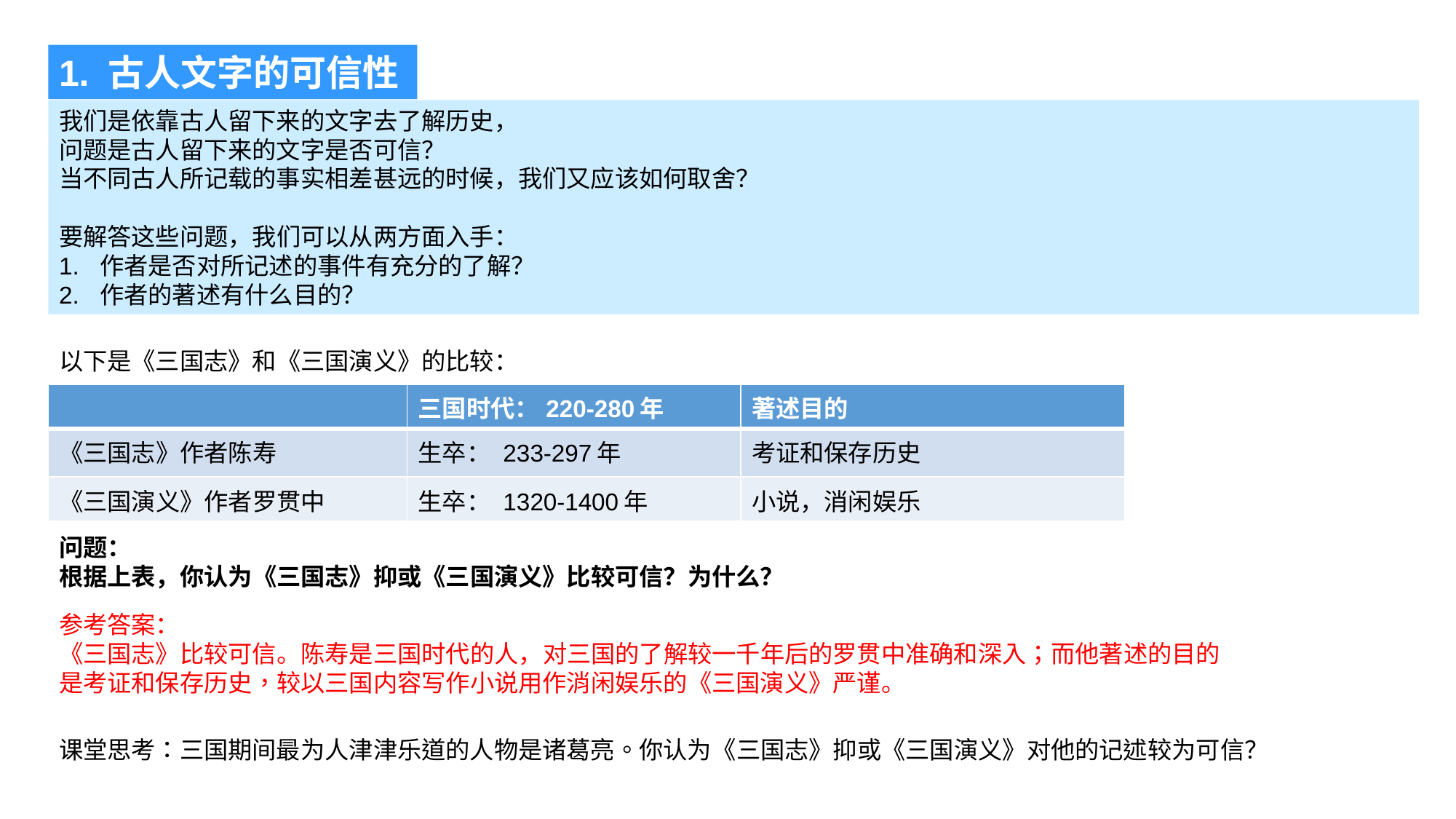

1. 古人文字的可信性
我们是依靠古人留下来的文字去了解历史，
问题是古人留下来的文字是否可信？
当不同古人所记载的事实相差甚远的时候，我们又应该如何取舍？

要解答这些问题，我们可以从两方面入手：
作者是否对所记述的事件有充分的了解？
作者的著述有什么目的？
以下是《三国志》和《三国演义》的比较：
|  | 三国时代：220-280年 | 著述目的 |
| --- | --- | --- |
| 《三国志》作者陈寿 | 生卒： 233-297年 | 考证和保存历史 |
| 《三国演义》作者罗贯中 | 生卒： 1320-1400年 | 小说，消闲娱乐 |
问题：
根据上表，你认为《三国志》抑或《三国演义》比较可信？为什么？
参考答案：
《三国志》比较可信。陈寿是三国时代的人，对三国的了解较一千年后的罗贯中准确和深入；而他著述的目的是考证和保存历史，较以三国内容写作小说用作消闲娱乐的《三国演义》严谨。
课堂思考：三国期间最为人津津乐道的人物是诸葛亮。你认为《三国志》抑或《三国演义》对他的记述较为可信？